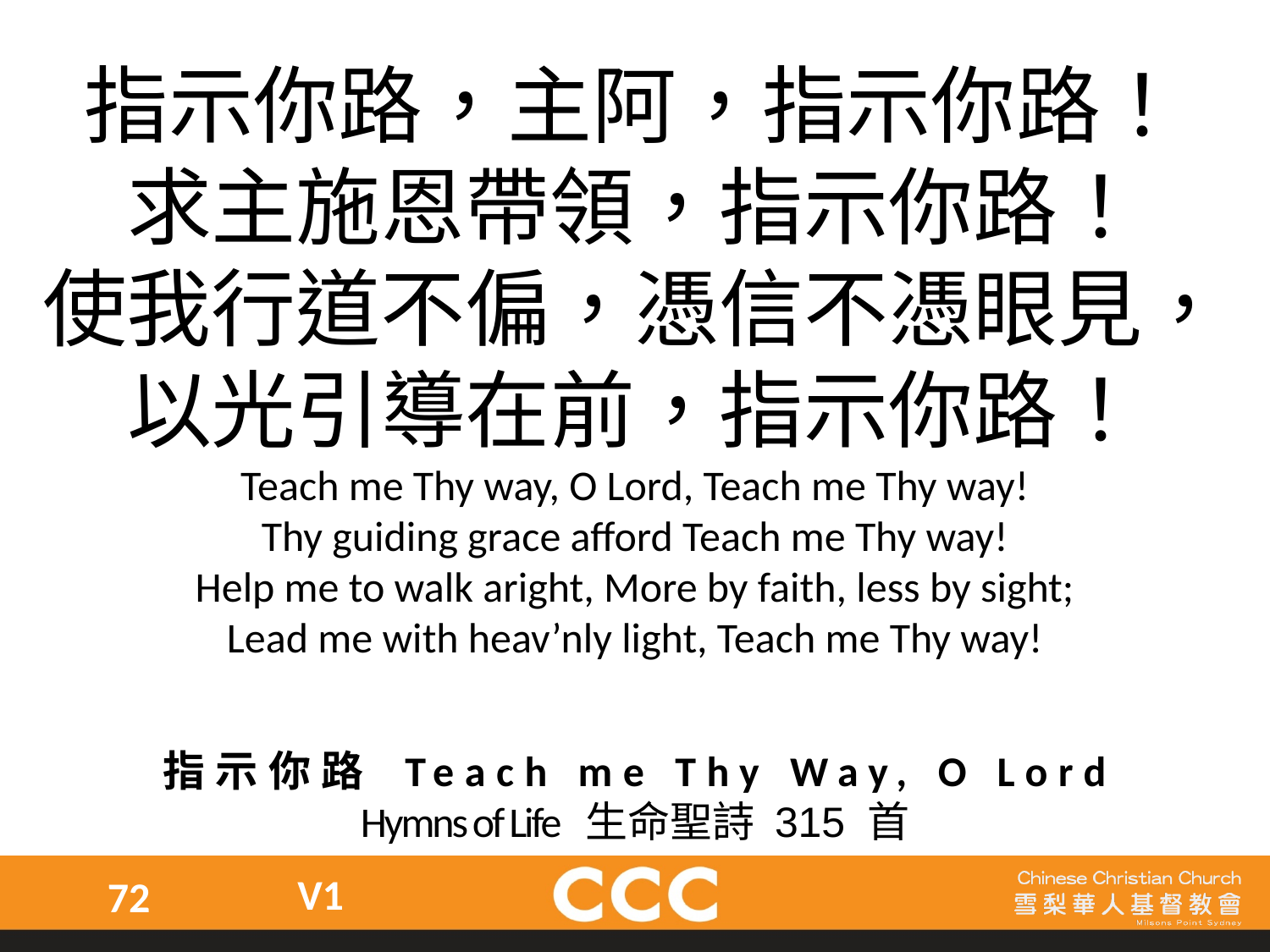

指示你路，主阿，指示你路！
求主施恩帶領，指示你路！
使我行道不偏，憑信不憑眼見，
以光引導在前，指示你路！
Teach me Thy way, O Lord, Teach me Thy way!
Thy guiding grace afford Teach me Thy way!
Help me to walk aright, More by faith, less by sight;
Lead me with heav’nly light, Teach me Thy way!
指示你路 Teach me Thy Way, O Lord
Hymns of Life  生命聖詩 315 首
V1
72